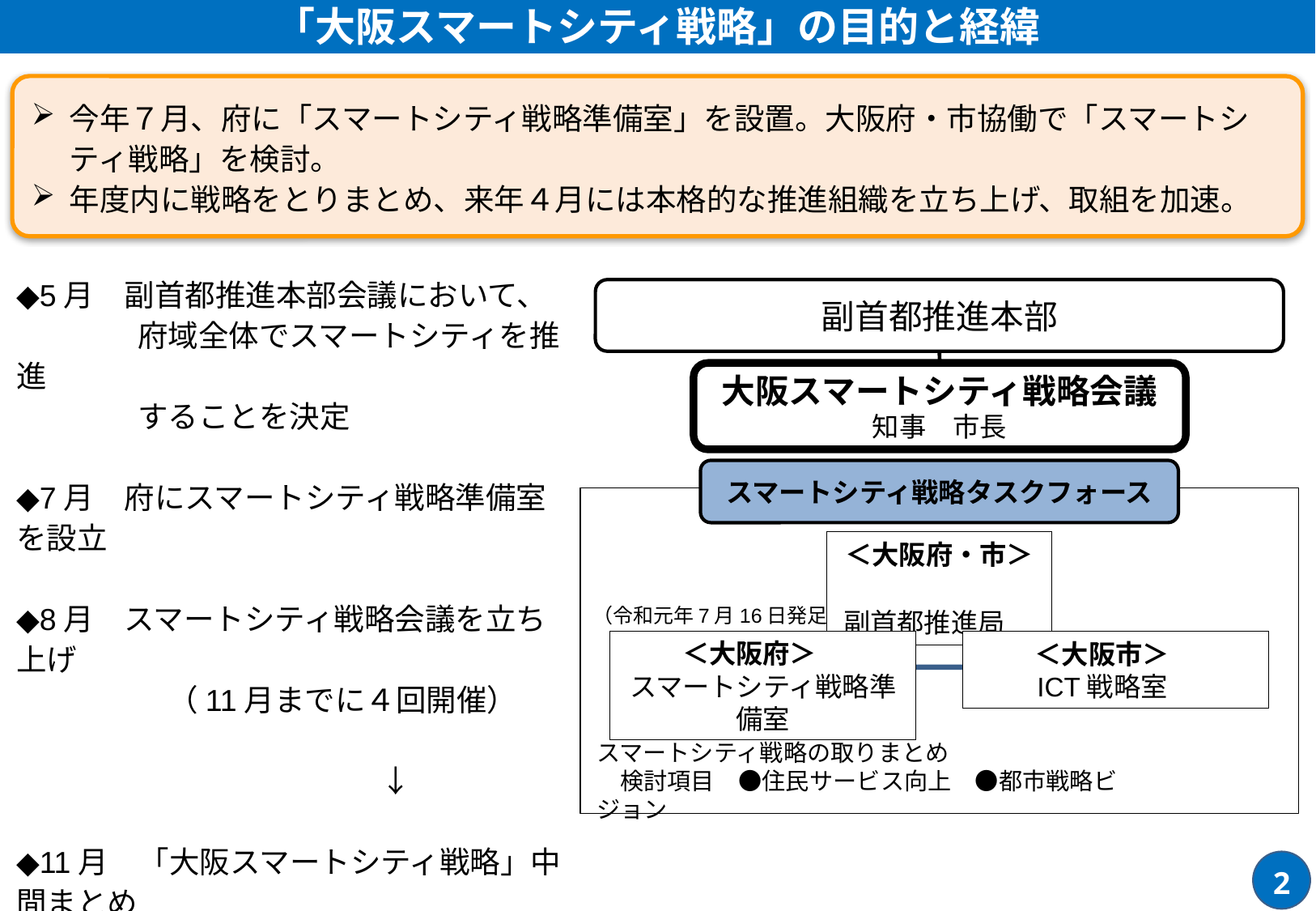

「大阪スマートシティ戦略」の目的と経緯
今年７月、府に「スマートシティ戦略準備室」を設置。大阪府・市協働で「スマートシティ戦略」を検討。
年度内に戦略をとりまとめ、来年４月には本格的な推進組織を立ち上げ、取組を加速。
◆5月　副首都推進本部会議において、
　　　　府域全体でスマートシティを推進
　　　　することを決定

◆7月　府にスマートシティ戦略準備室を設立

◆8月　スマートシティ戦略会議を立ち上げ
　　　　　（11月までに４回開催）

　　　　　　　　　　　　↓

◆11月　「大阪スマートシティ戦略」中間まとめ
　　⇒　年度末に最終とりまとめ
副首都推進本部
大阪スマートシティ戦略会議
知事　市長
スマートシティ戦略タスクフォース

＜大阪府・市＞
副首都推進局

　（令和元年7月16日発足）
＜大阪府＞
スマートシティ戦略準備室
＜大阪市＞
ICT戦略室
スマートシティ戦略の取りまとめ
　検討項目　●住民サービス向上　●都市戦略ビジョン
2